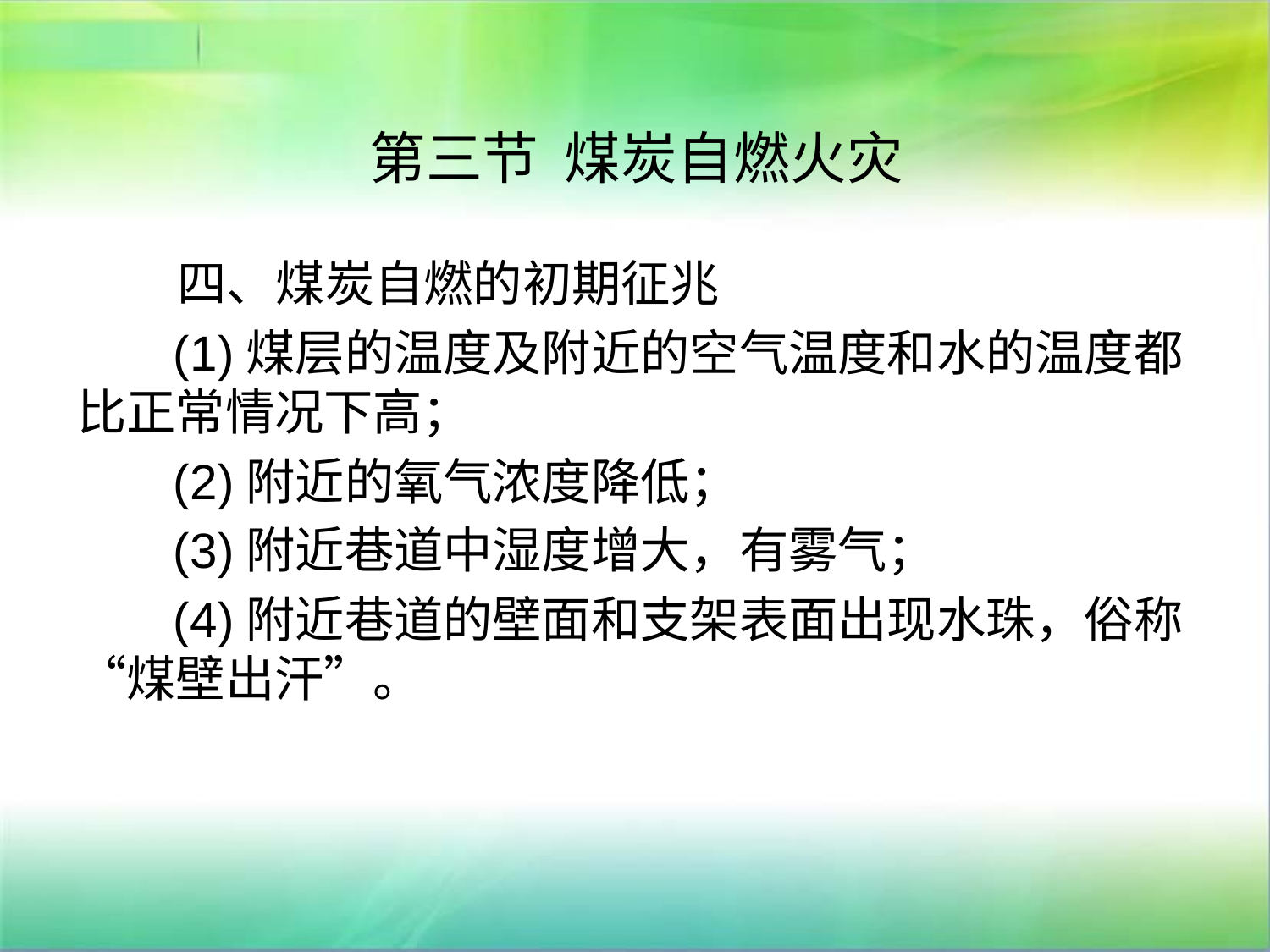

# 第三节  煤炭自燃火灾

        四、煤炭自燃的初期征兆
       (1)煤层的温度及附近的空气温度和水的温度都比正常情况下高；
       (2)附近的氧气浓度降低；
       (3)附近巷道中湿度增大，有雾气；
       (4)附近巷道的壁面和支架表面出现水珠，俗称“煤壁出汗”。